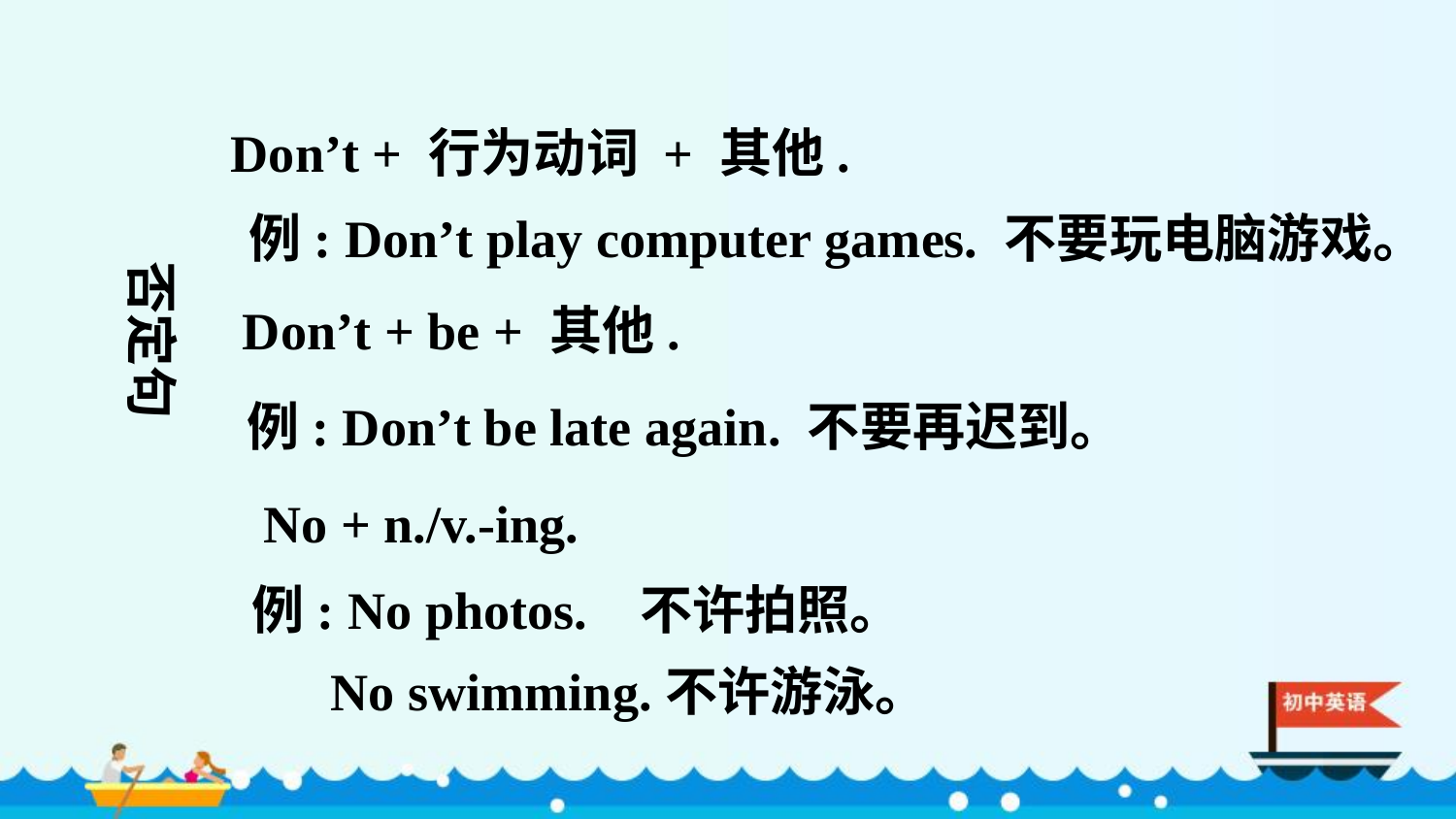

Don’t + 行为动词 + 其他.

例: Don’t play computer games. 不要玩电脑游戏。
否定句
Don’t + be + 其他.
例: Don’t be late again. 不要再迟到。
No + n./v.-ing.
例: No photos.   不许拍照。
      No swimming.不许游泳。